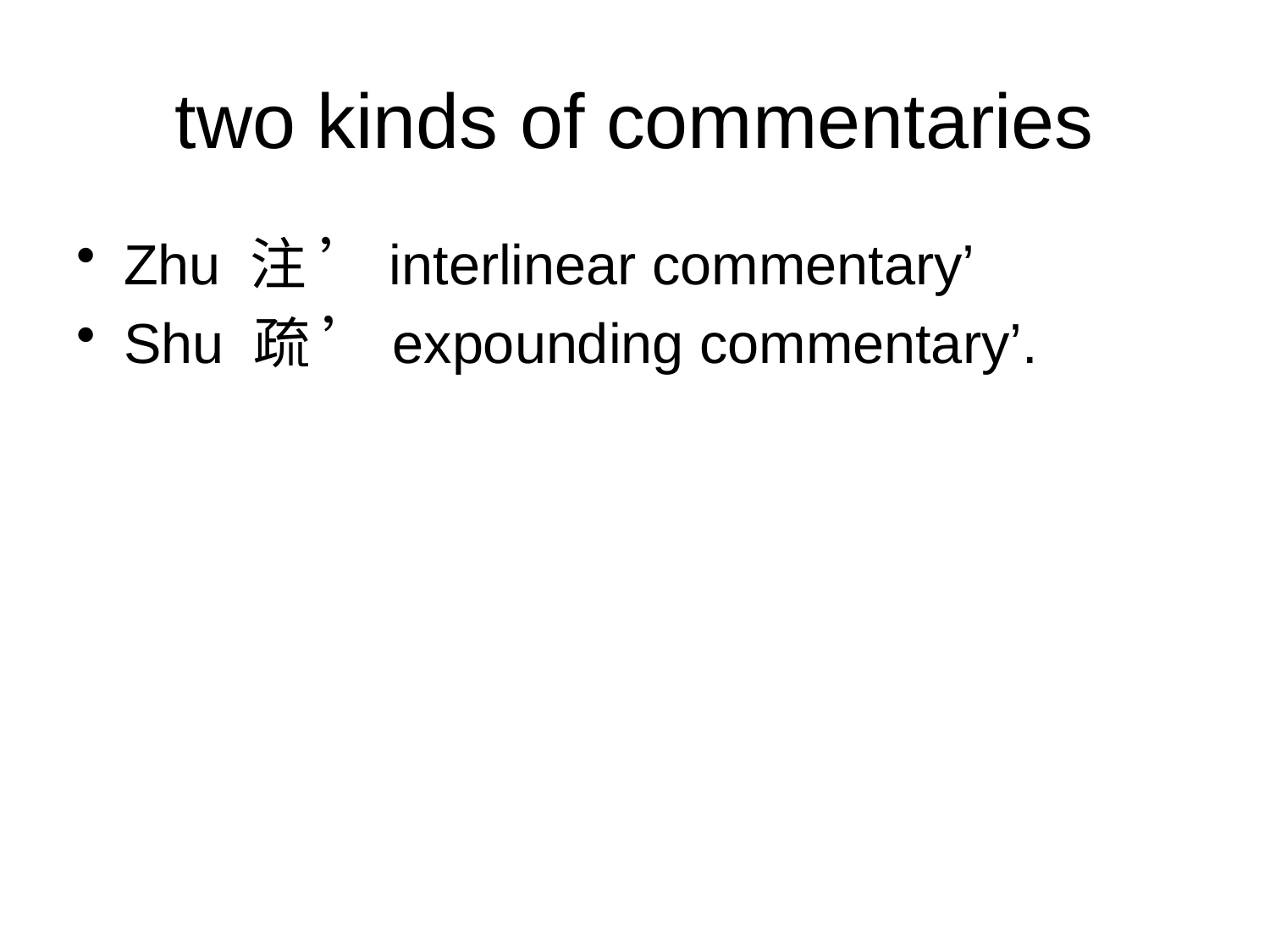

# two kinds of commentaries
Zhu 注 ’interlinear commentary’
Shu 疏 ’expounding commentary’.